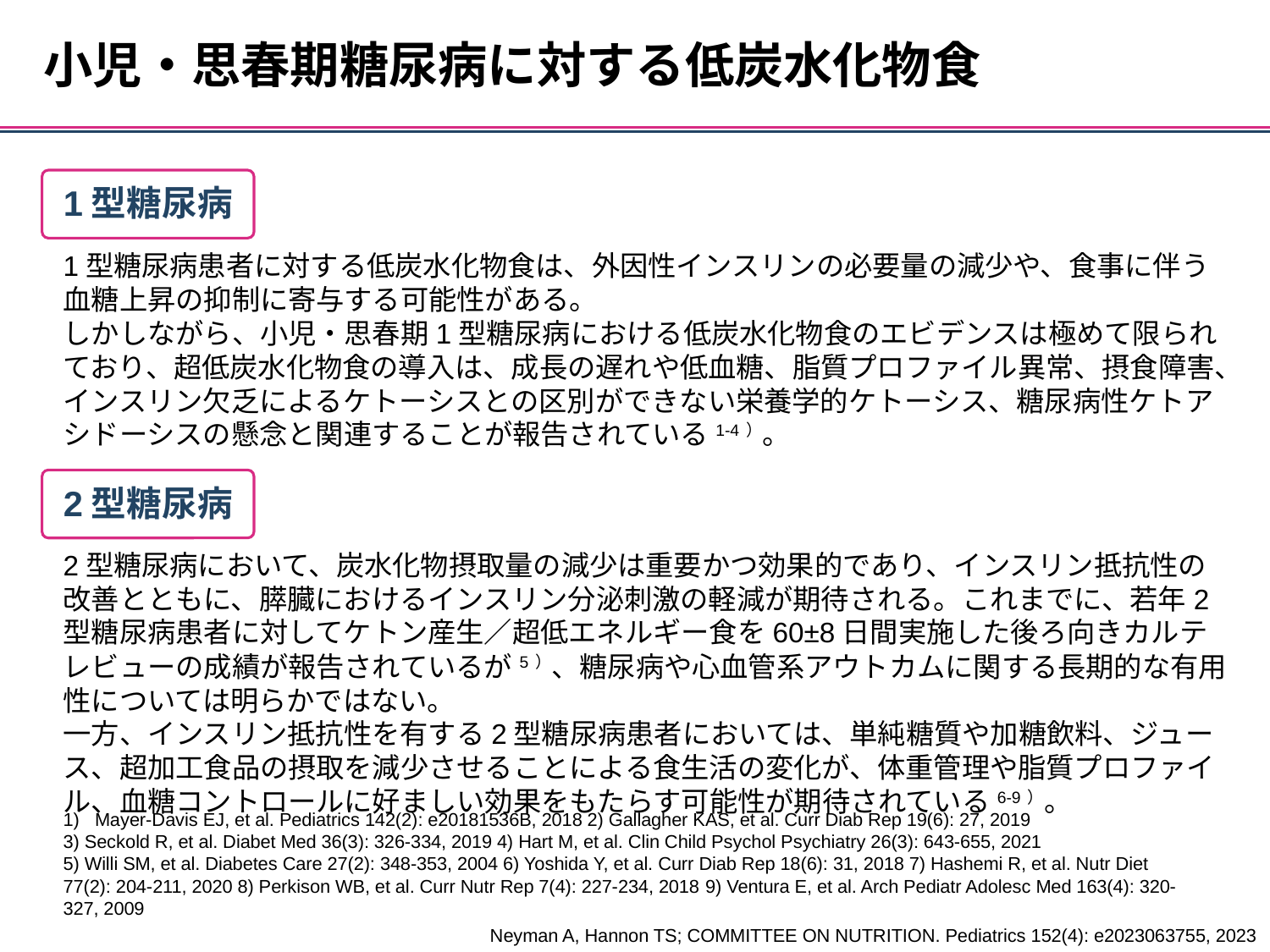

小児・思春期糖尿病に対する低炭水化物食

1型糖尿病
1型糖尿病患者に対する低炭水化物食は、外因性インスリンの必要量の減少や、食事に伴う血糖上昇の抑制に寄与する可能性がある。
しかしながら、小児・思春期1型糖尿病における低炭水化物食のエビデンスは極めて限られており、超低炭水化物食の導入は、成長の遅れや低血糖、脂質プロファイル異常、摂食障害、インスリン欠乏によるケトーシスとの区別ができない栄養学的ケトーシス、糖尿病性ケトアシドーシスの懸念と関連することが報告されている1-4）。

2型糖尿病
2型糖尿病において、炭水化物摂取量の減少は重要かつ効果的であり、インスリン抵抗性の改善とともに、膵臓におけるインスリン分泌刺激の軽減が期待される。これまでに、若年2型糖尿病患者に対してケトン産生／超低エネルギー食を60±8日間実施した後ろ向きカルテレビューの成績が報告されているが5）、糖尿病や心血管系アウトカムに関する長期的な有用性については明らかではない。
一方、インスリン抵抗性を有する2型糖尿病患者においては、単純糖質や加糖飲料、ジュース、超加工食品の摂取を減少させることによる食生活の変化が、体重管理や脂質プロファイル、血糖コントロールに好ましい効果をもたらす可能性が期待されている6-9）。
Mayer-Davis EJ, et al. Pediatrics 142(2): e20181536B, 2018 2) Gallagher KAS, et al. Curr Diab Rep 19(6): 27, 2019
3) Seckold R, et al. Diabet Med 36(3): 326-334, 2019 4) Hart M, et al. Clin Child Psychol Psychiatry 26(3): 643-655, 2021
5) Willi SM, et al. Diabetes Care 27(2): 348-353, 2004 6) Yoshida Y, et al. Curr Diab Rep 18(6): 31, 2018 7) Hashemi R, et al. Nutr Diet 77(2): 204-211, 2020 8) Perkison WB, et al. Curr Nutr Rep 7(4): 227-234, 2018 9) Ventura E, et al. Arch Pediatr Adolesc Med 163(4): 320-327, 2009
Neyman A, Hannon TS; COMMITTEE ON NUTRITION. Pediatrics 152(4): e2023063755, 2023